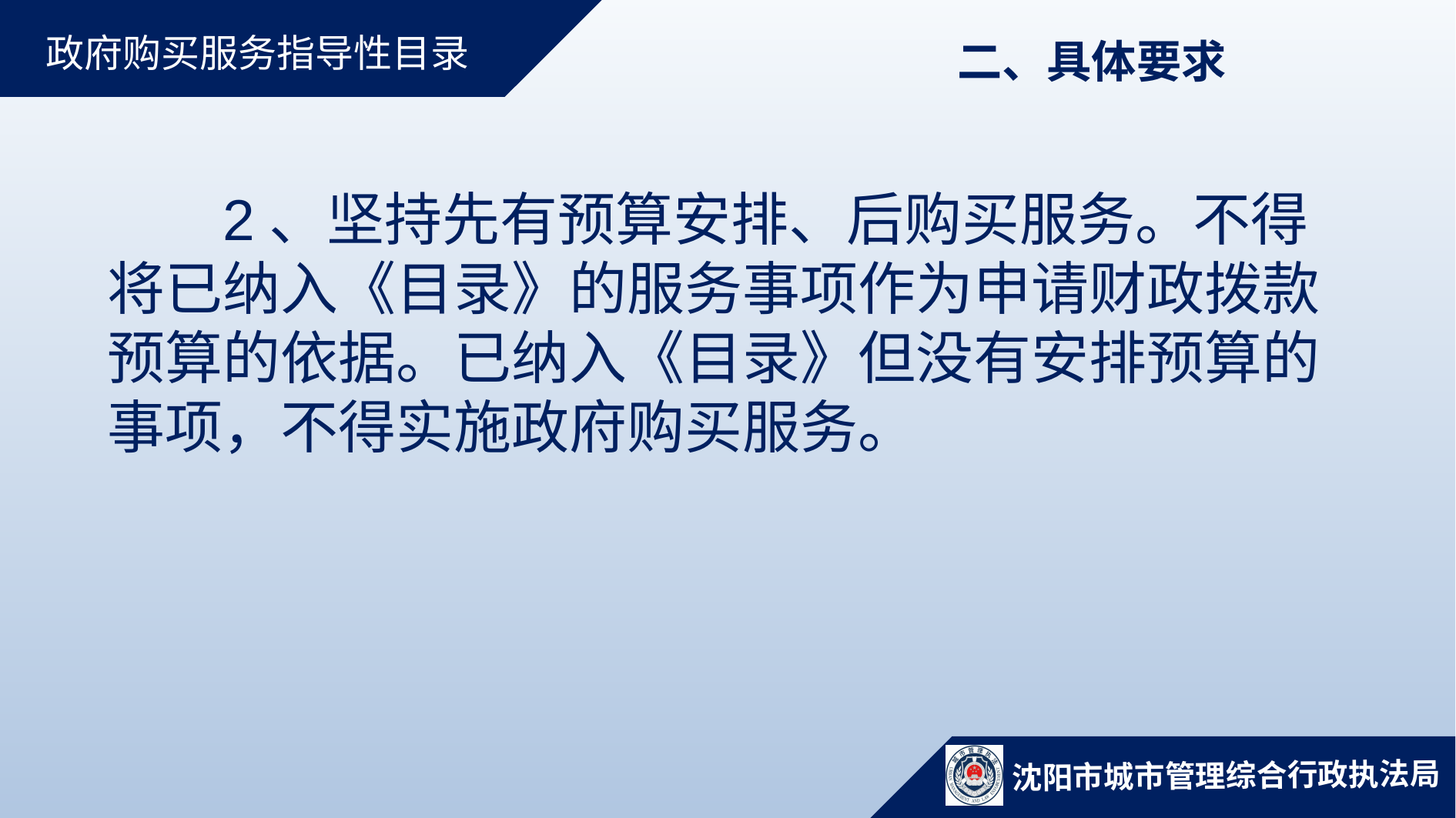

政府购买服务指导性目录
二、具体要求
    2、坚持先有预算安排、后购买服务。不得将已纳入《目录》的服务事项作为申请财政拨款预算的依据。已纳入《目录》但没有安排预算的事项，不得实施政府购买服务。